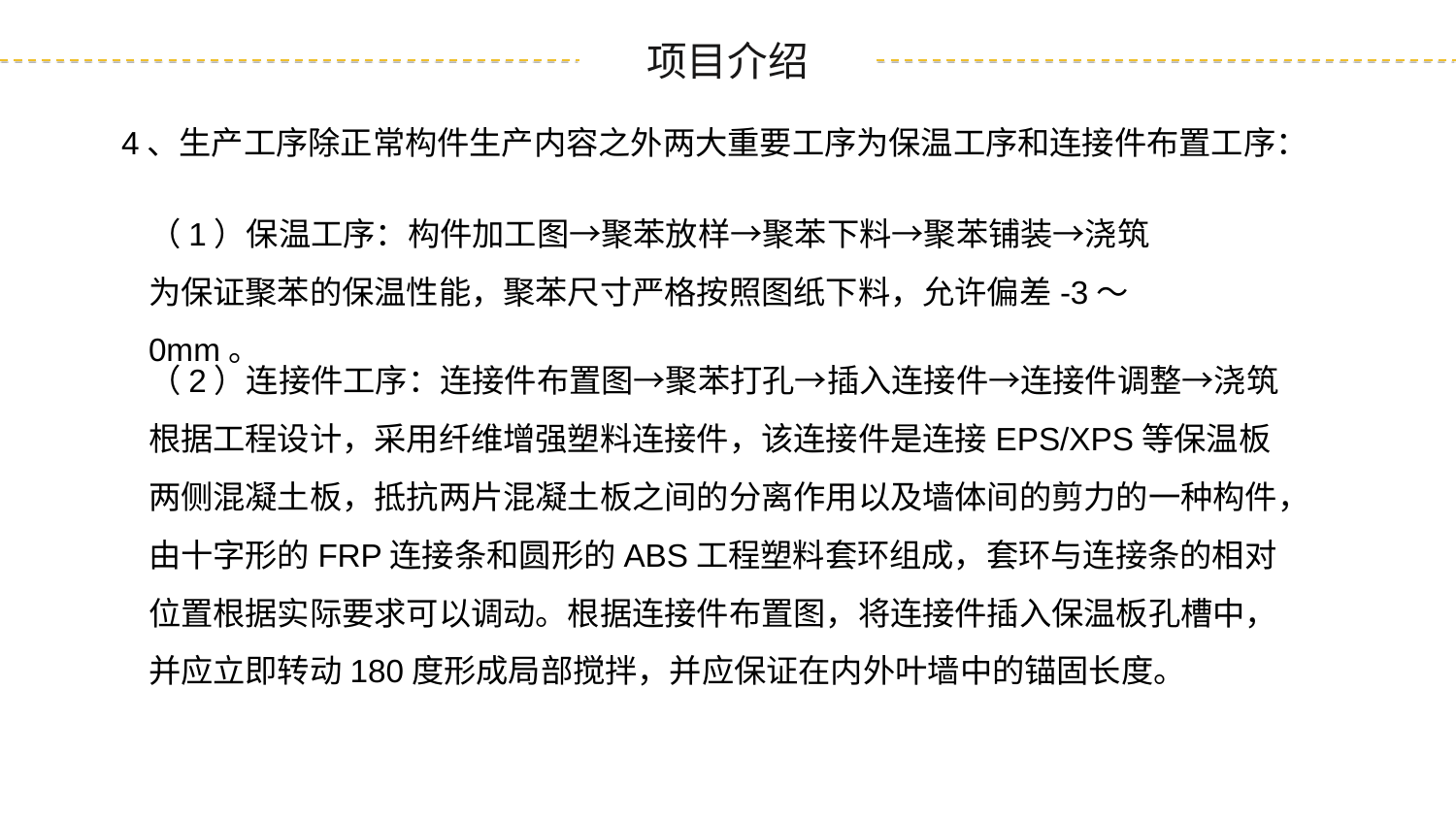

4、生产工序除正常构件生产内容之外两大重要工序为保温工序和连接件布置工序：
（1）保温工序：构件加工图→聚苯放样→聚苯下料→聚苯铺装→浇筑
为保证聚苯的保温性能，聚苯尺寸严格按照图纸下料，允许偏差-3～0mm。
（2）连接件工序：连接件布置图→聚苯打孔→插入连接件→连接件调整→浇筑
根据工程设计，采用纤维增强塑料连接件，该连接件是连接EPS/XPS等保温板两侧混凝土板，抵抗两片混凝土板之间的分离作用以及墙体间的剪力的一种构件，由十字形的FRP连接条和圆形的ABS工程塑料套环组成，套环与连接条的相对位置根据实际要求可以调动。根据连接件布置图，将连接件插入保温板孔槽中，并应立即转动180度形成局部搅拌，并应保证在内外叶墙中的锚固长度。